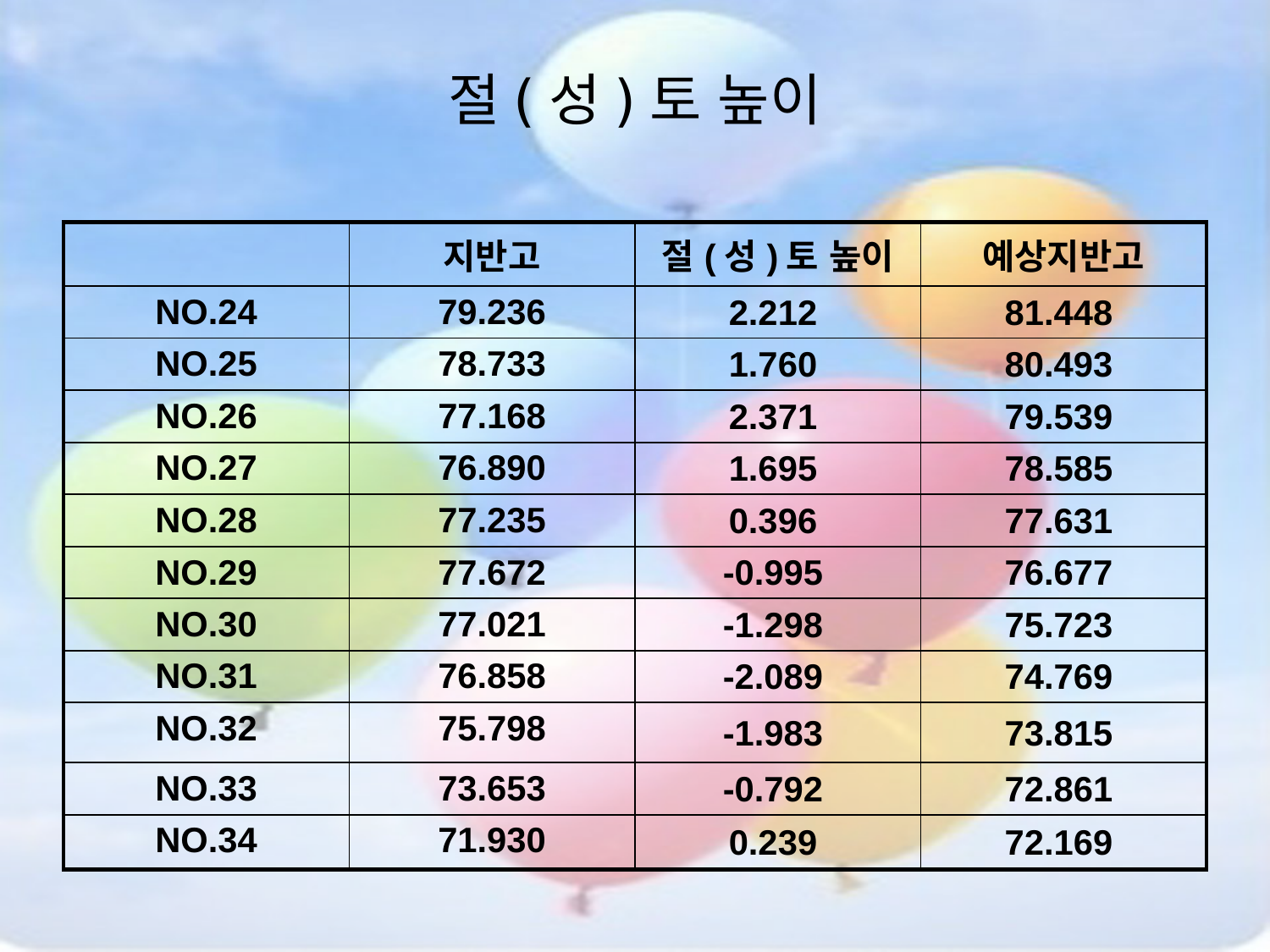

절(성)토 높이
|  | 지반고 | 절(성)토 높이 | 예상지반고 |
| --- | --- | --- | --- |
| NO.24 | 79.236 | 2.212 | 81.448 |
| NO.25 | 78.733 | 1.760 | 80.493 |
| NO.26 | 77.168 | 2.371 | 79.539 |
| NO.27 | 76.890 | 1.695 | 78.585 |
| NO.28 | 77.235 | 0.396 | 77.631 |
| NO.29 | 77.672 | -0.995 | 76.677 |
| NO.30 | 77.021 | -1.298 | 75.723 |
| NO.31 | 76.858 | -2.089 | 74.769 |
| NO.32 | 75.798 | -1.983 | 73.815 |
| NO.33 | 73.653 | -0.792 | 72.861 |
| NO.34 | 71.930 | 0.239 | 72.169 |